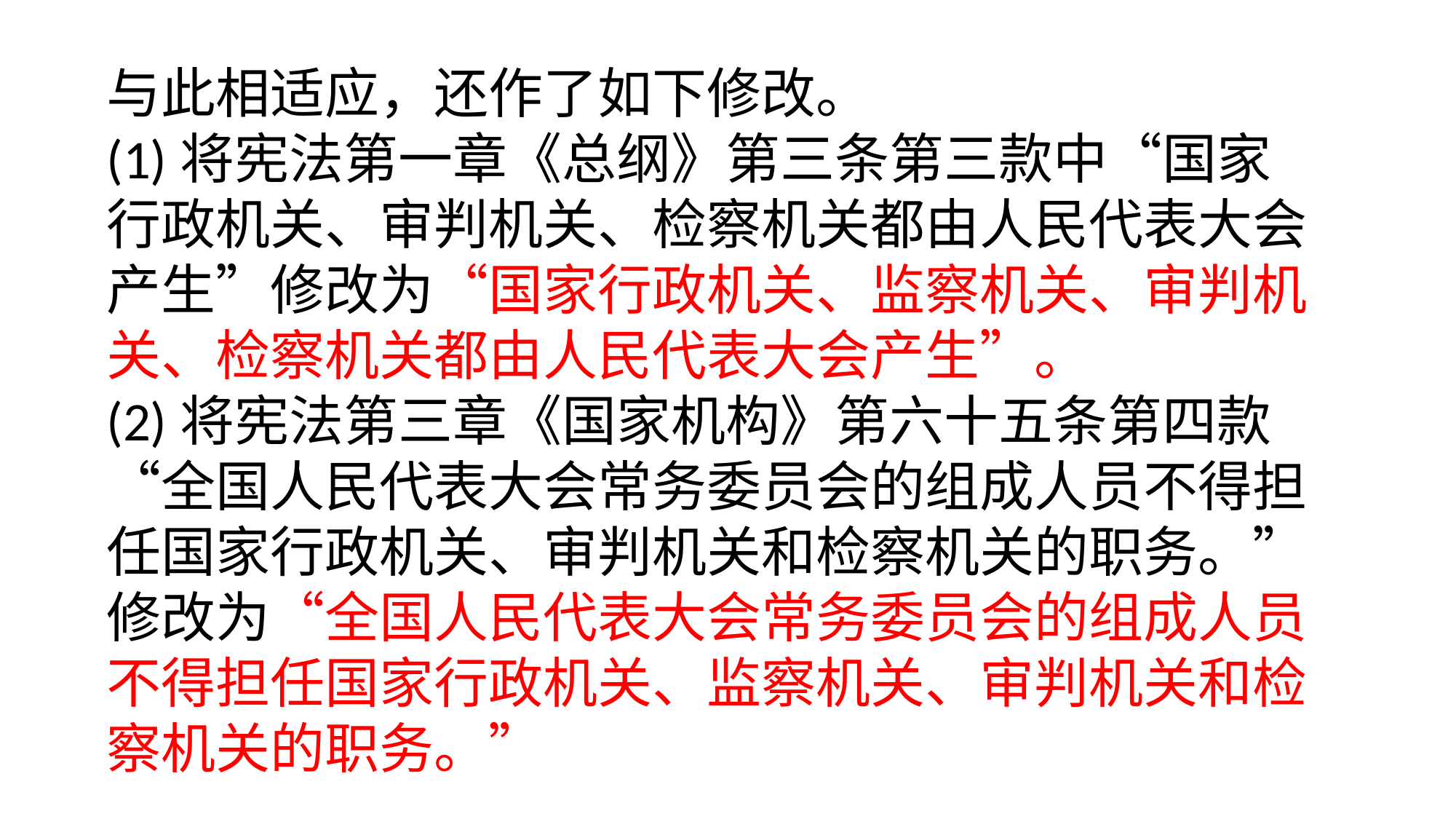

与此相适应，还作了如下修改。
(1)将宪法第一章《总纲》第三条第三款中“国家行政机关、审判机关、检察机关都由人民代表大会产生”修改为“国家行政机关、监察机关、审判机关、检察机关都由人民代表大会产生”。
(2)将宪法第三章《国家机构》第六十五条第四款“全国人民代表大会常务委员会的组成人员不得担任国家行政机关、审判机关和检察机关的职务。”修改为“全国人民代表大会常务委员会的组成人员不得担任国家行政机关、监察机关、审判机关和检察机关的职务。”